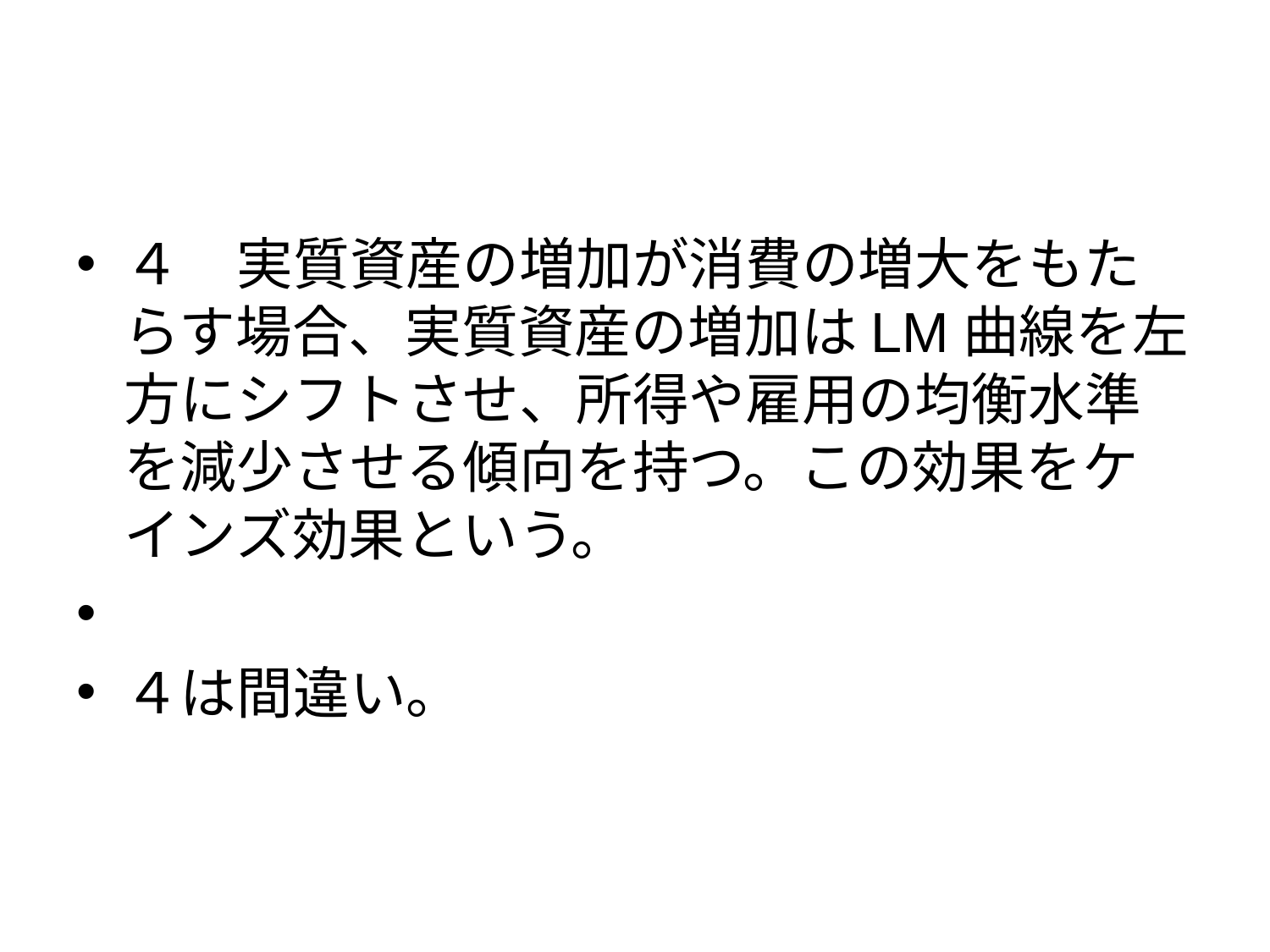

#
４　実質資産の増加が消費の増大をもたらす場合、実質資産の増加はLM曲線を左方にシフトさせ、所得や雇用の均衡水準を減少させる傾向を持つ。この効果をケインズ効果という。

４は間違い。